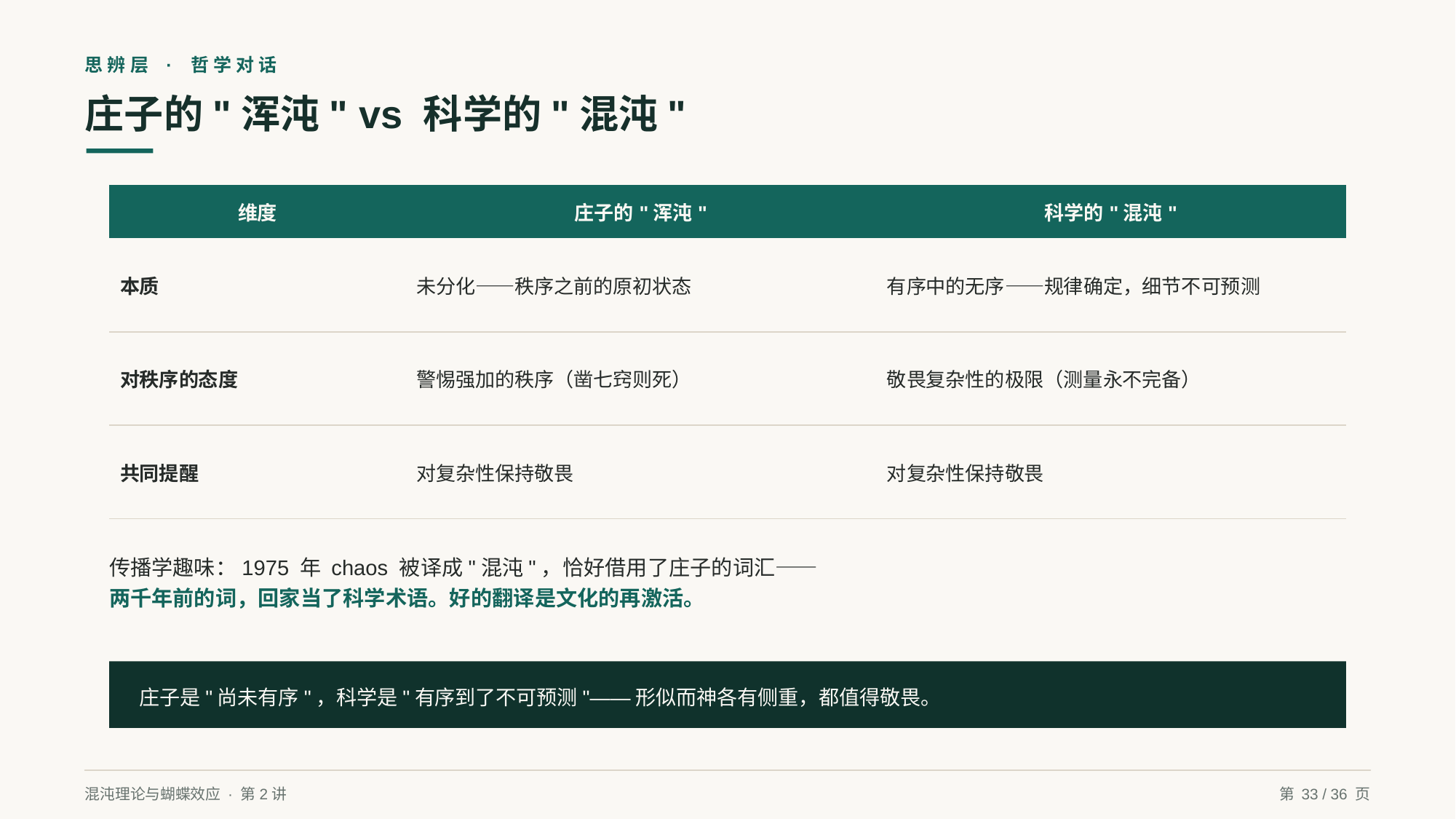

思辨层 · 哲学对话
庄子的"浑沌" vs 科学的"混沌"

| 维度 | 庄子的"浑沌" | 科学的"混沌" |
| --- | --- | --- |
| 本质 | 未分化——秩序之前的原初状态 | 有序中的无序——规律确定，细节不可预测 |
| 对秩序的态度 | 警惕强加的秩序（凿七窍则死） | 敬畏复杂性的极限（测量永不完备） |
| 共同提醒 | 对复杂性保持敬畏 | 对复杂性保持敬畏 |
传播学趣味：1975 年 chaos 被译成"混沌"，恰好借用了庄子的词汇——
两千年前的词，回家当了科学术语。好的翻译是文化的再激活。

庄子是"尚未有序"，科学是"有序到了不可预测"——形似而神各有侧重，都值得敬畏。

混沌理论与蝴蝶效应 · 第2讲
第 33 / 36 页